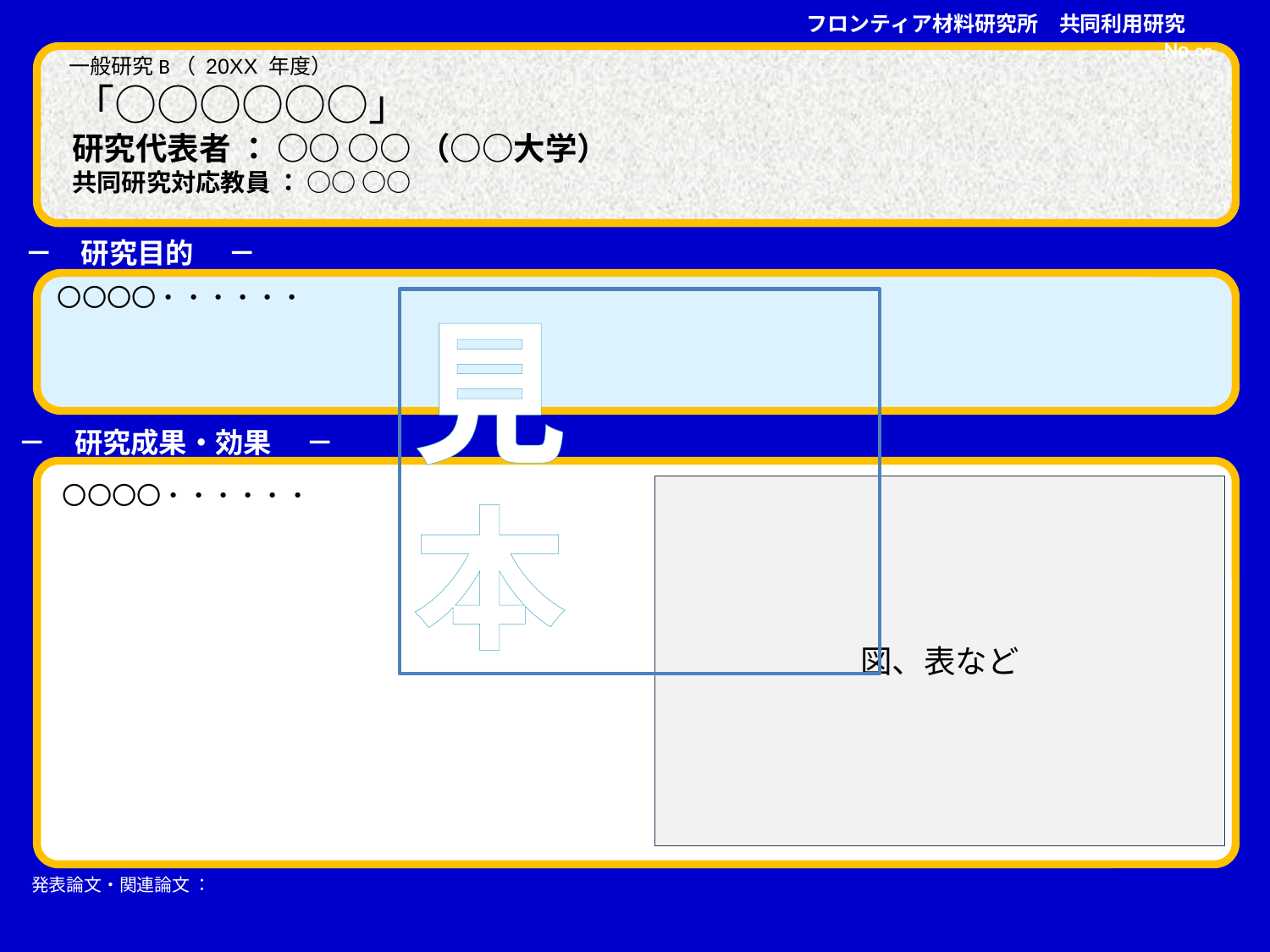

フロンティア材料研究所　共同利用研究　No.○○
　一般研究B（ 20XX 年度）
　「○○○○○○」
　研究代表者 ： ○○ ○○ （○○大学）　
　共同研究対応教員 ： ○○ ○○

－　研究目的 　－

〇〇〇〇・・・・・・

見　本
－　研究成果・効果 　－

〇〇〇〇・・・・・・

図、表など
発表論文・関連論文 ：